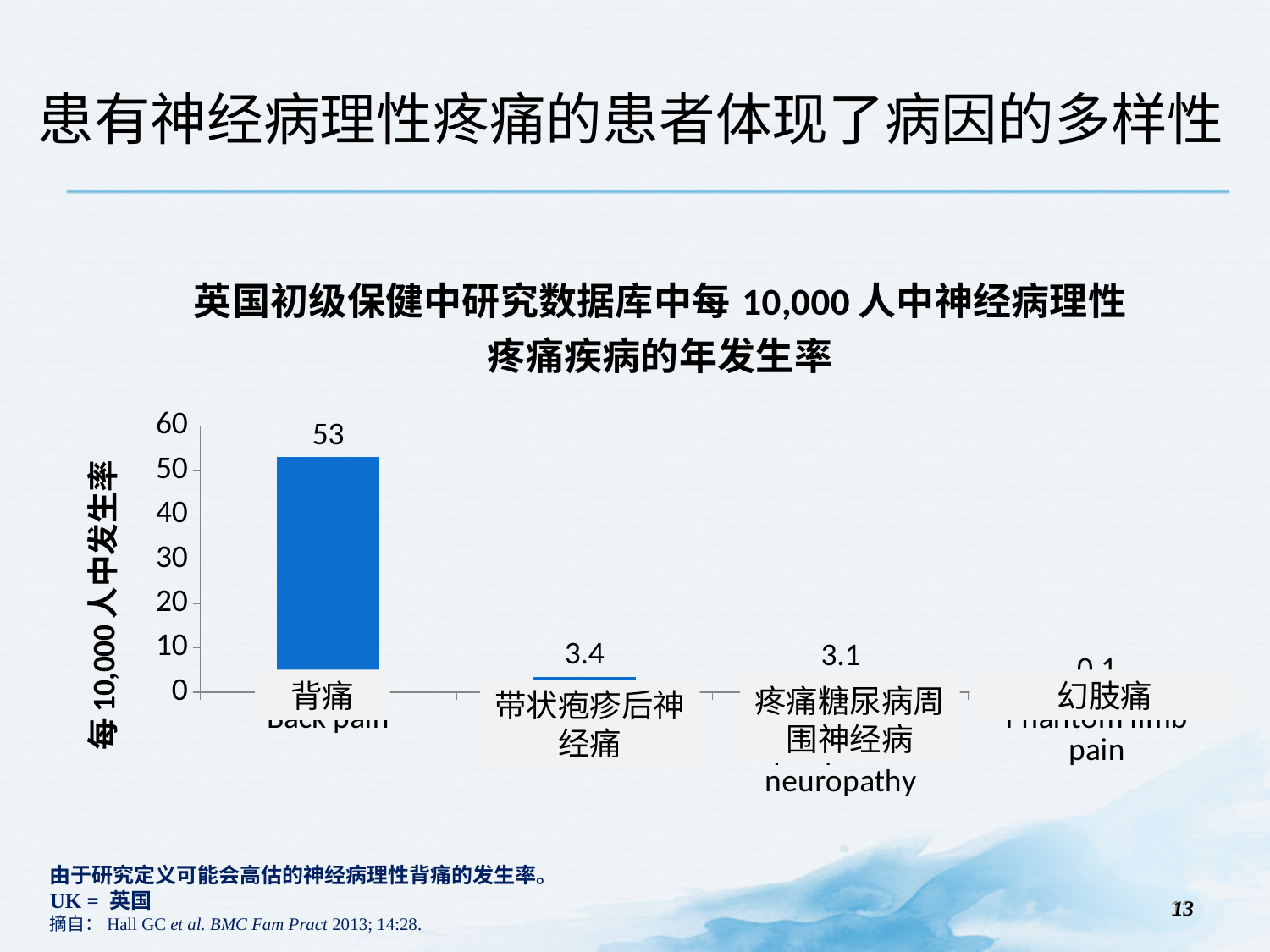

患有神经病理性疼痛的患者体现了病因的多样性

### Chart: 英国初级保健中研究数据库中每10,000人中神经病理性疼痛疾病的年发生率

| Category | Column1 |
|---|---|
| Back pain | 53.0 |
| Postherpetic neuralgia | 3.4 |
| Painful diabetic peripheral neuropathy | 3.1 |
| Phantom limb pain | 0.1 |
背痛
幻肢痛
疼痛糖尿病周围神经病
带状疱疹后神经痛
由于研究定义可能会高估的神经病理性背痛的发生率。
UK = 英国
摘自：Hall GC et al. BMC Fam Pract 2013; 14:28.
13
13